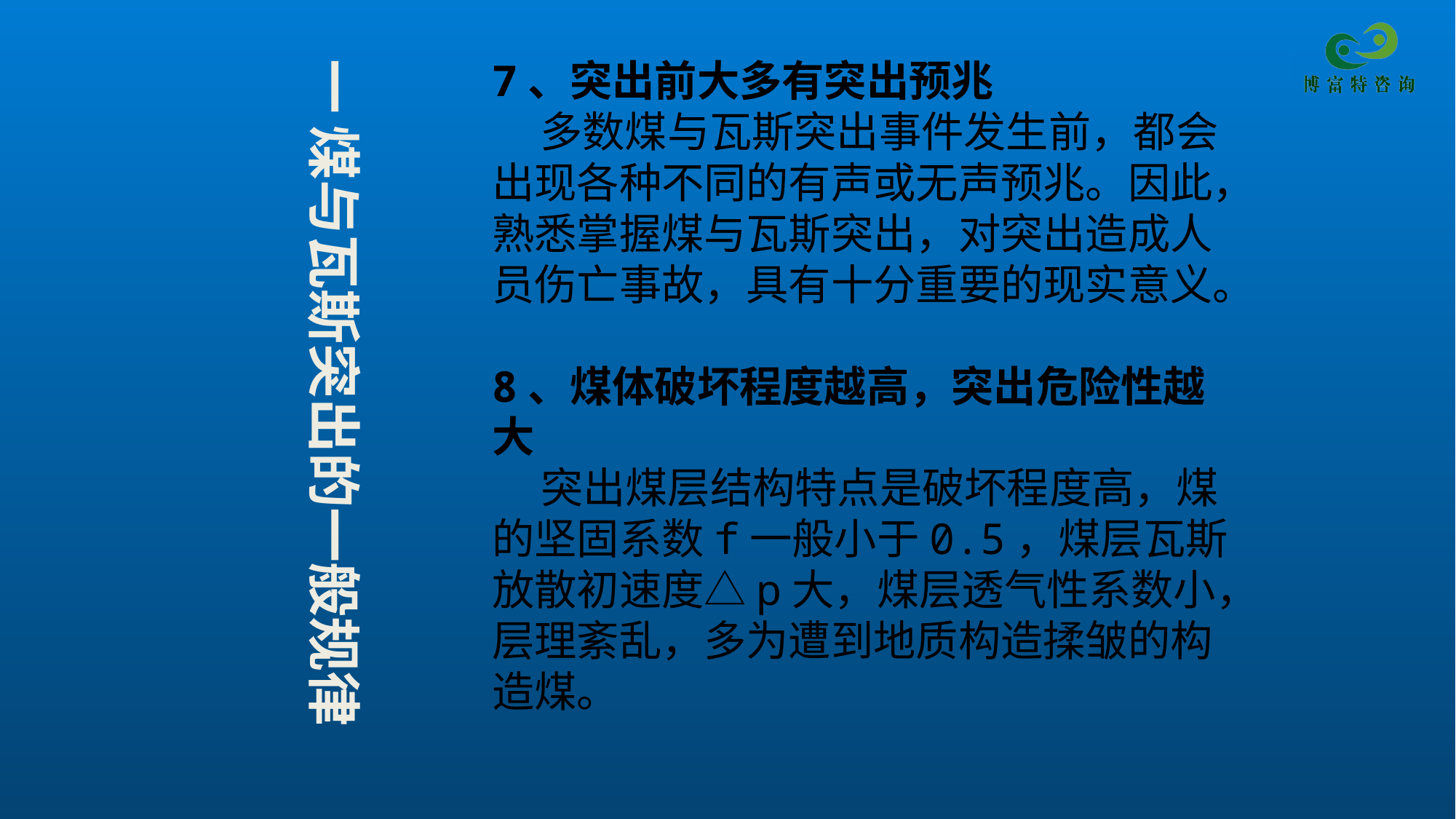

一 煤与瓦斯突出的一般规律
7、突出前大多有突出预兆
    多数煤与瓦斯突出事件发生前，都会出现各种不同的有声或无声预兆。因此，熟悉掌握煤与瓦斯突出，对突出造成人员伤亡事故，具有十分重要的现实意义。

8、煤体破坏程度越高，突出危险性越大
    突出煤层结构特点是破坏程度高，煤的坚固系数f一般小于0.5，煤层瓦斯放散初速度△p大，煤层透气性系数小，层理紊乱，多为遭到地质构造揉皱的构造煤。